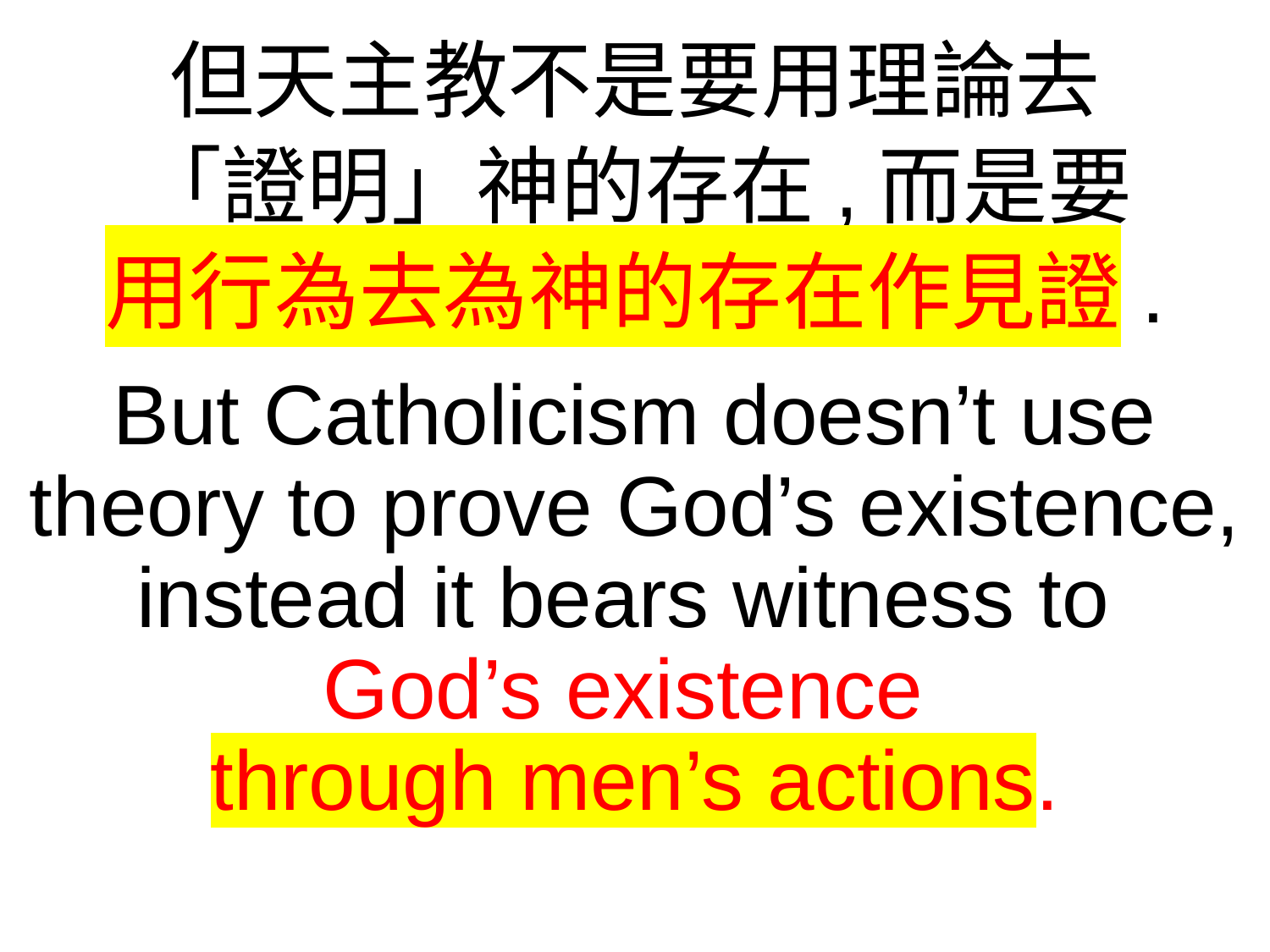

但天主教不是要用理論去
「證明」神的存在,而是要
用行為去為神的存在作見證.
But Catholicism doesn’t use theory to prove God’s existence, instead it bears witness to
God’s existence
through men’s actions.